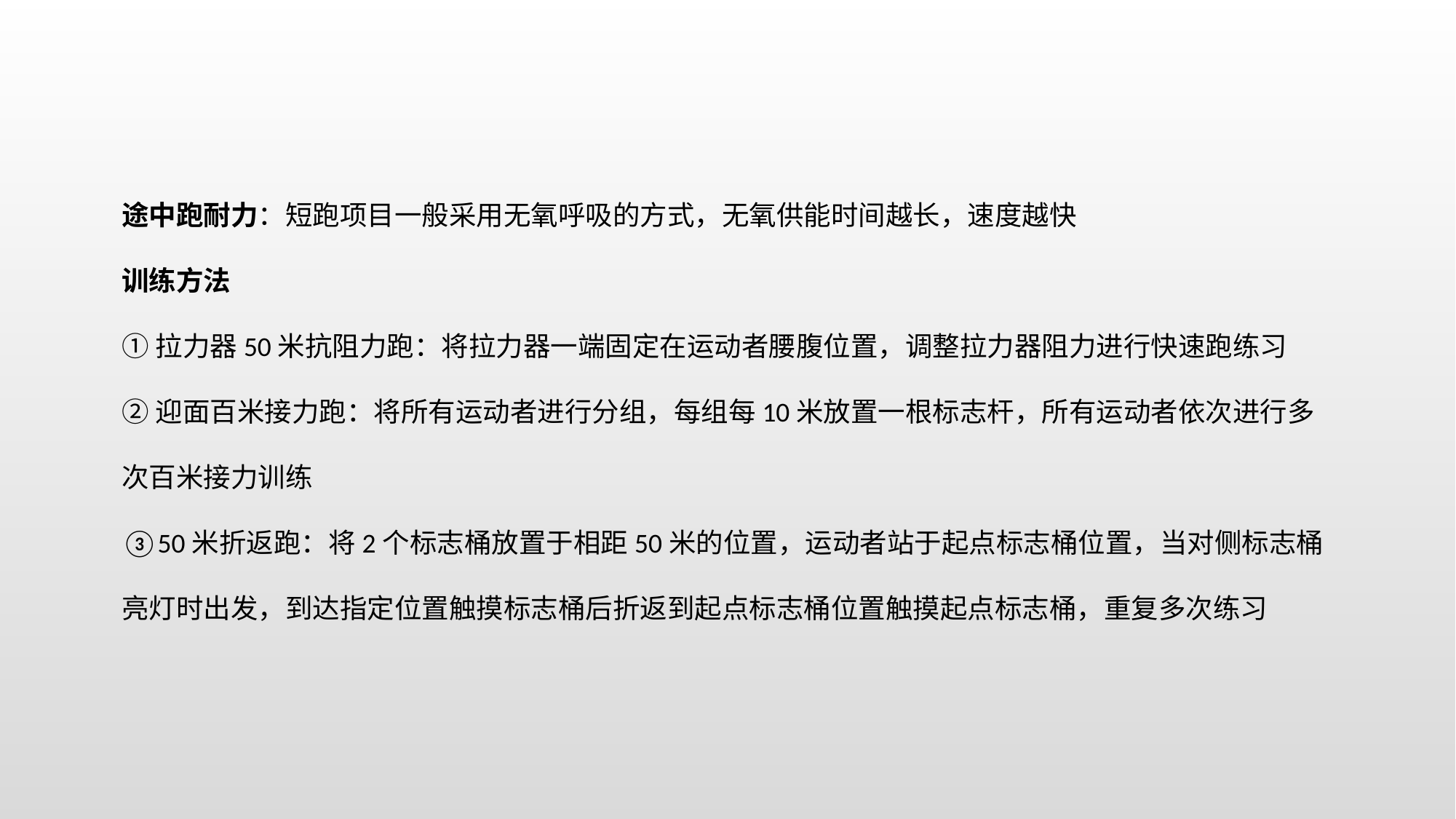

途中跑耐力：短跑项目一般采用无氧呼吸的方式，无氧供能时间越长，速度越快
训练方法
①拉力器50米抗阻力跑：将拉力器一端固定在运动者腰腹位置，调整拉力器阻力进行快速跑练习
②迎面百米接力跑：将所有运动者进行分组，每组每10米放置一根标志杆，所有运动者依次进行多次百米接力训练
③50米折返跑：将2个标志桶放置于相距50米的位置，运动者站于起点标志桶位置，当对侧标志桶亮灯时出发，到达指定位置触摸标志桶后折返到起点标志桶位置触摸起点标志桶，重复多次练习